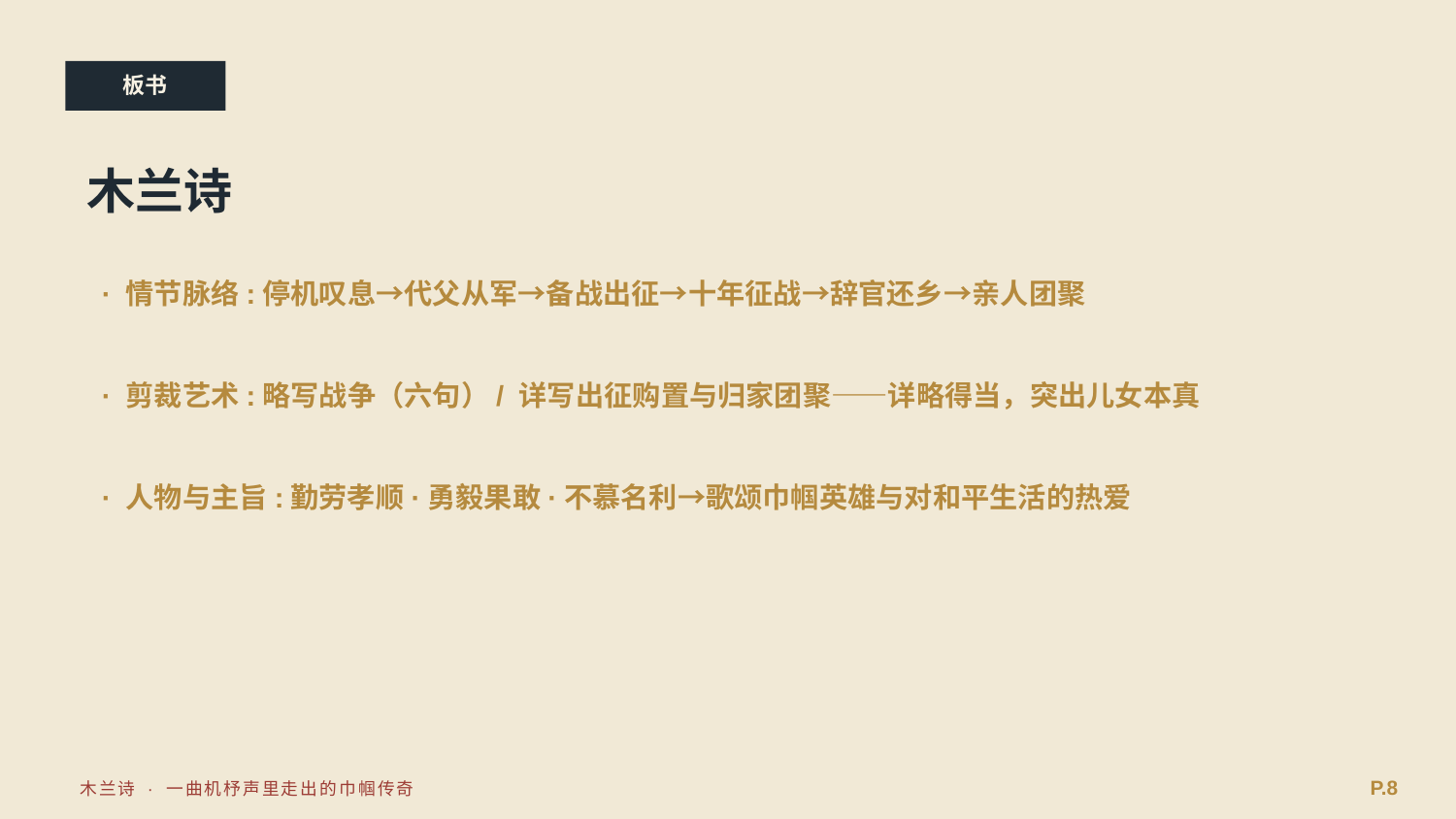

板书

木兰诗
· 情节脉络:停机叹息→代父从军→备战出征→十年征战→辞官还乡→亲人团聚
· 剪裁艺术:略写战争（六句）/ 详写出征购置与归家团聚——详略得当，突出儿女本真
· 人物与主旨:勤劳孝顺·勇毅果敢·不慕名利→歌颂巾帼英雄与对和平生活的热爱
P.8
木兰诗 · 一曲机杼声里走出的巾帼传奇